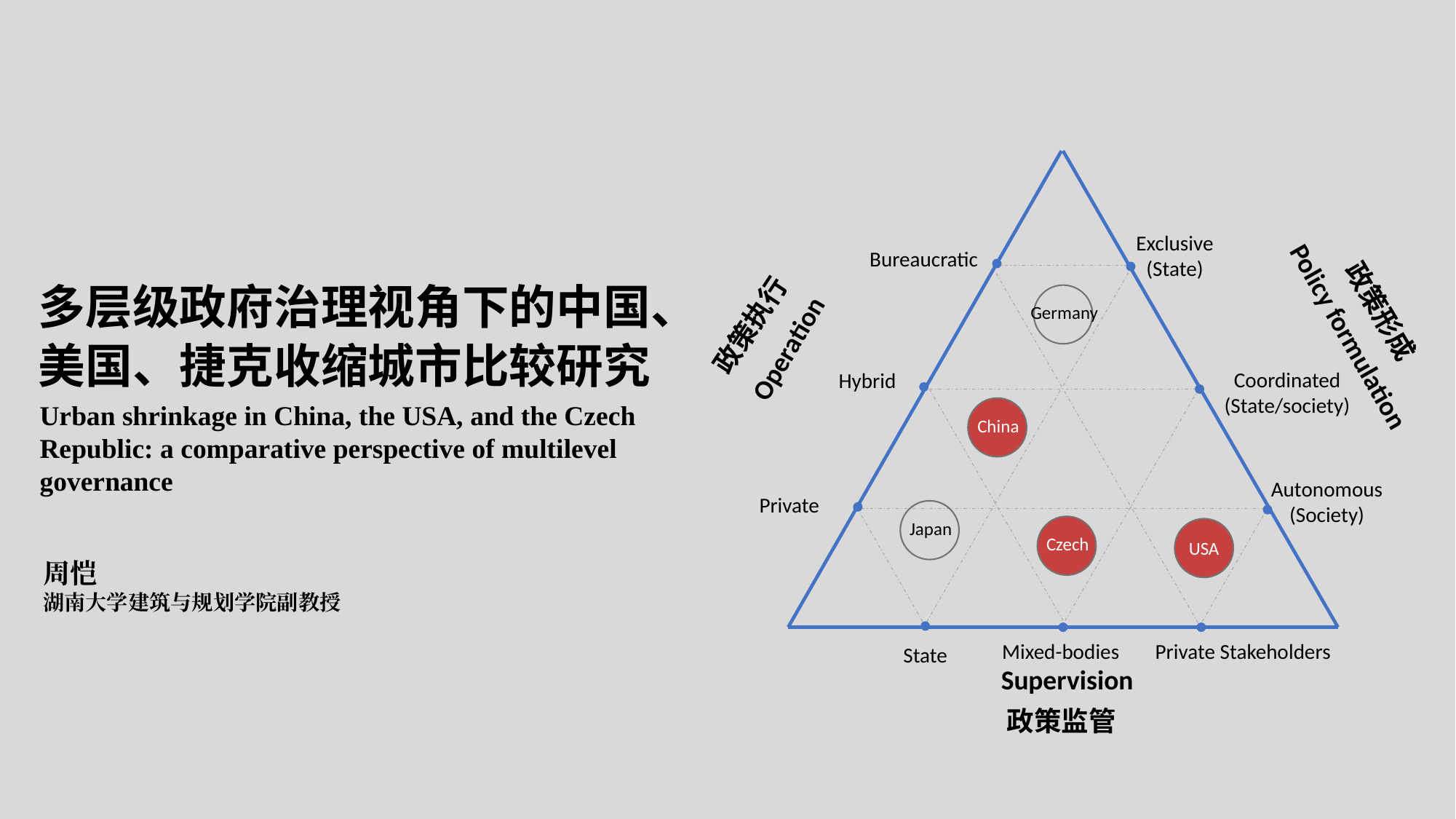

Exclusive
(State)
Bureaucratic

政策形成
Germany
政策执行
Policy formulation
Operation
Coordinated
(State/society)
Hybrid

China
Autonomous
(Society)
Private

Japan

Czech
USA

Private Stakeholders
Mixed-bodies
State
Supervision
政策监管
# 多层级政府治理视角下的中国、美国、捷克收缩城市比较研究
Urban shrinkage in China, the USA, and the Czech Republic: a comparative perspective of multilevel governance
周恺
湖南大学建筑与规划学院副教授